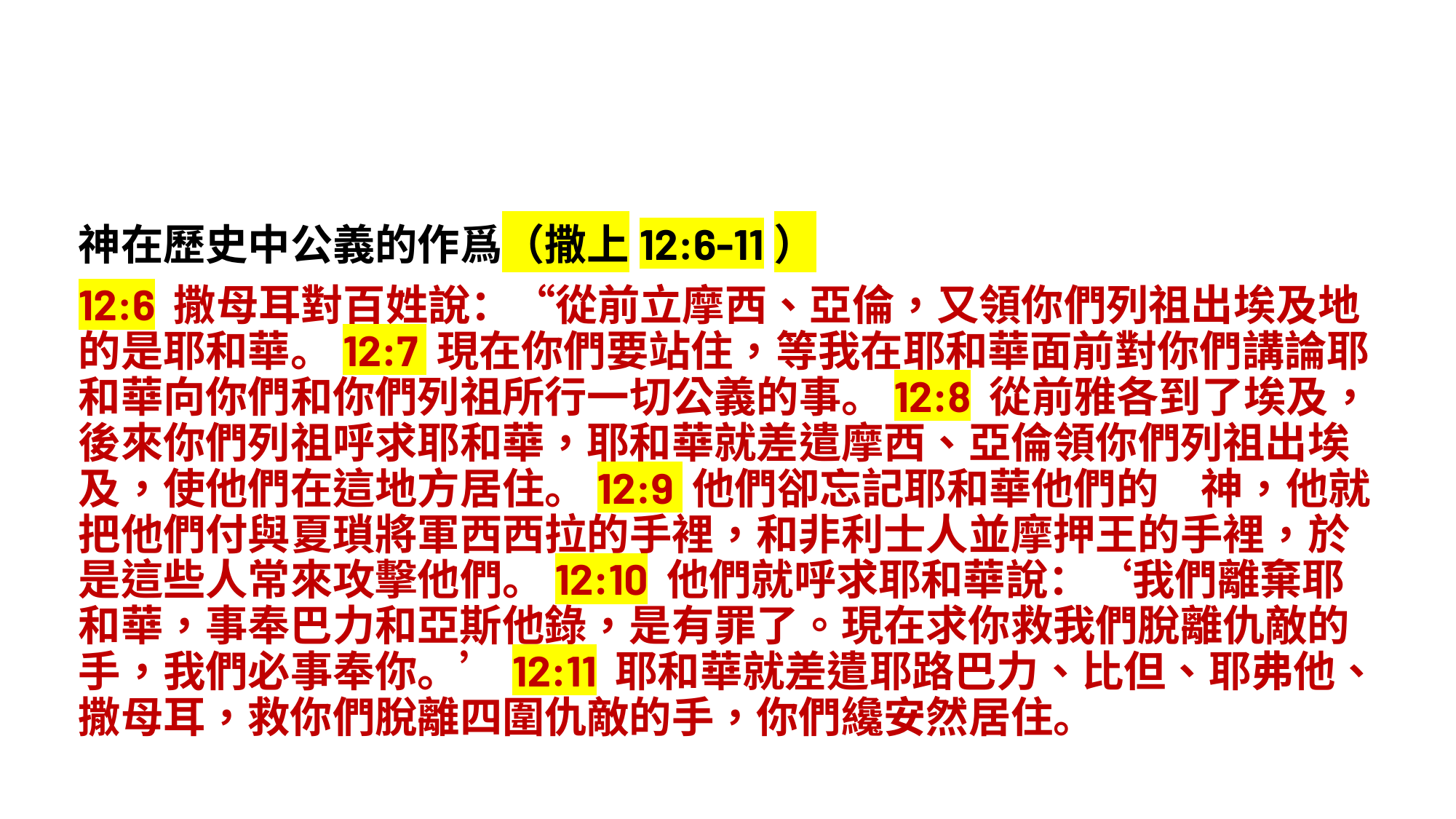

神在歷史中公義的作爲（撒上12:6-11）
12:6 撒母耳對百姓說：“從前立摩西、亞倫，又領你們列祖出埃及地的是耶和華。12:7 現在你們要站住，等我在耶和華面前對你們講論耶和華向你們和你們列祖所行一切公義的事。12:8 從前雅各到了埃及，後來你們列祖呼求耶和華，耶和華就差遣摩西、亞倫領你們列祖出埃及，使他們在這地方居住。12:9 他們卻忘記耶和華他們的　神，他就把他們付與夏瑣將軍西西拉的手裡，和非利士人並摩押王的手裡，於是這些人常來攻擊他們。12:10 他們就呼求耶和華說：‘我們離棄耶和華，事奉巴力和亞斯他錄，是有罪了。現在求你救我們脫離仇敵的手，我們必事奉你。’12:11 耶和華就差遣耶路巴力、比但、耶弗他、撒母耳，救你們脫離四圍仇敵的手，你們纔安然居住。